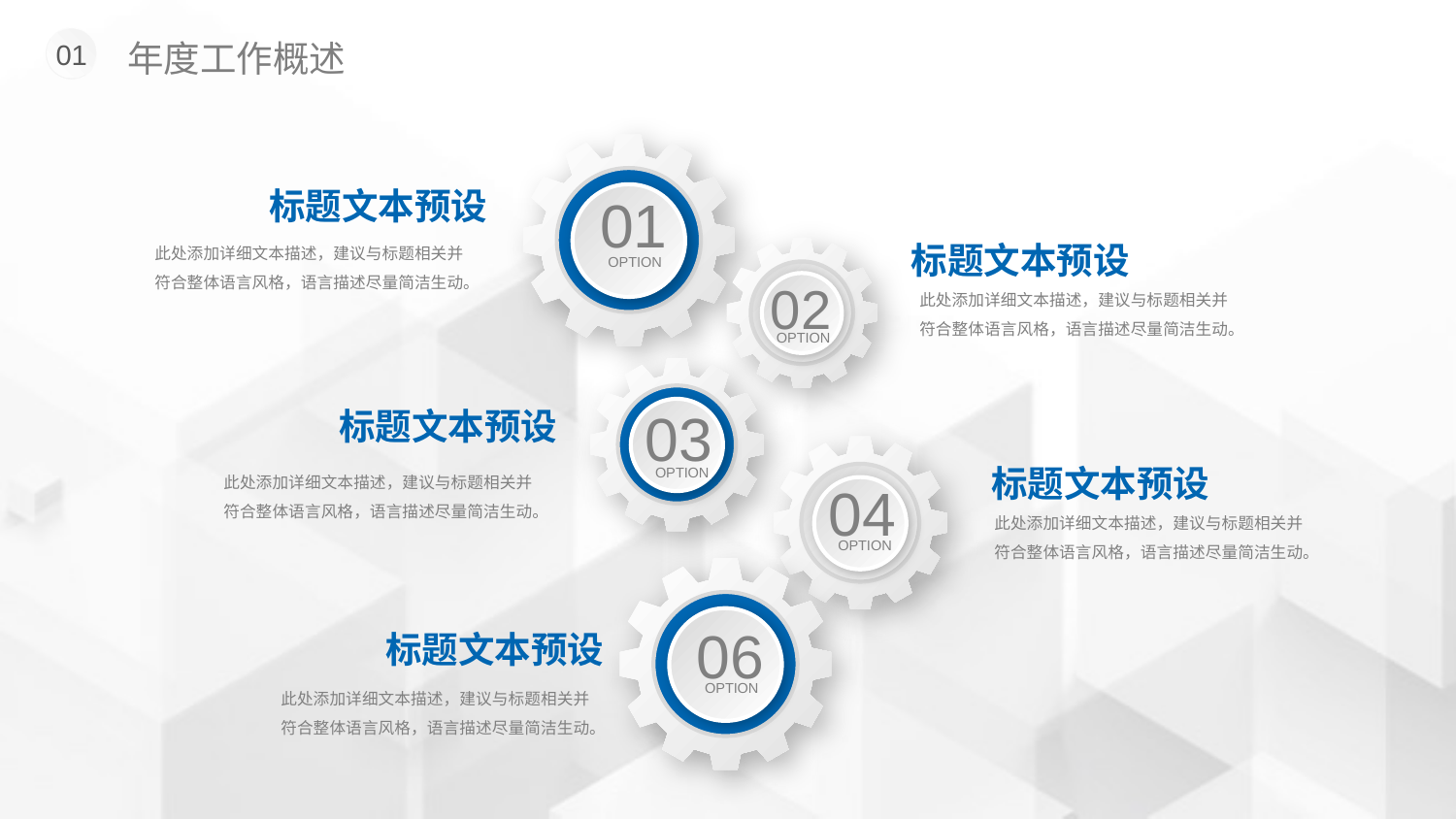

年度工作概述
01

01
OPTION
标题文本预设
此处添加详细文本描述，建议与标题相关并符合整体语言风格，语言描述尽量简洁生动。

02
OPTION
标题文本预设
此处添加详细文本描述，建议与标题相关并符合整体语言风格，语言描述尽量简洁生动。

03
OPTION
标题文本预设
此处添加详细文本描述，建议与标题相关并符合整体语言风格，语言描述尽量简洁生动。

04
OPTION
标题文本预设
此处添加详细文本描述，建议与标题相关并符合整体语言风格，语言描述尽量简洁生动。

06
OPTION
标题文本预设
此处添加详细文本描述，建议与标题相关并符合整体语言风格，语言描述尽量简洁生动。